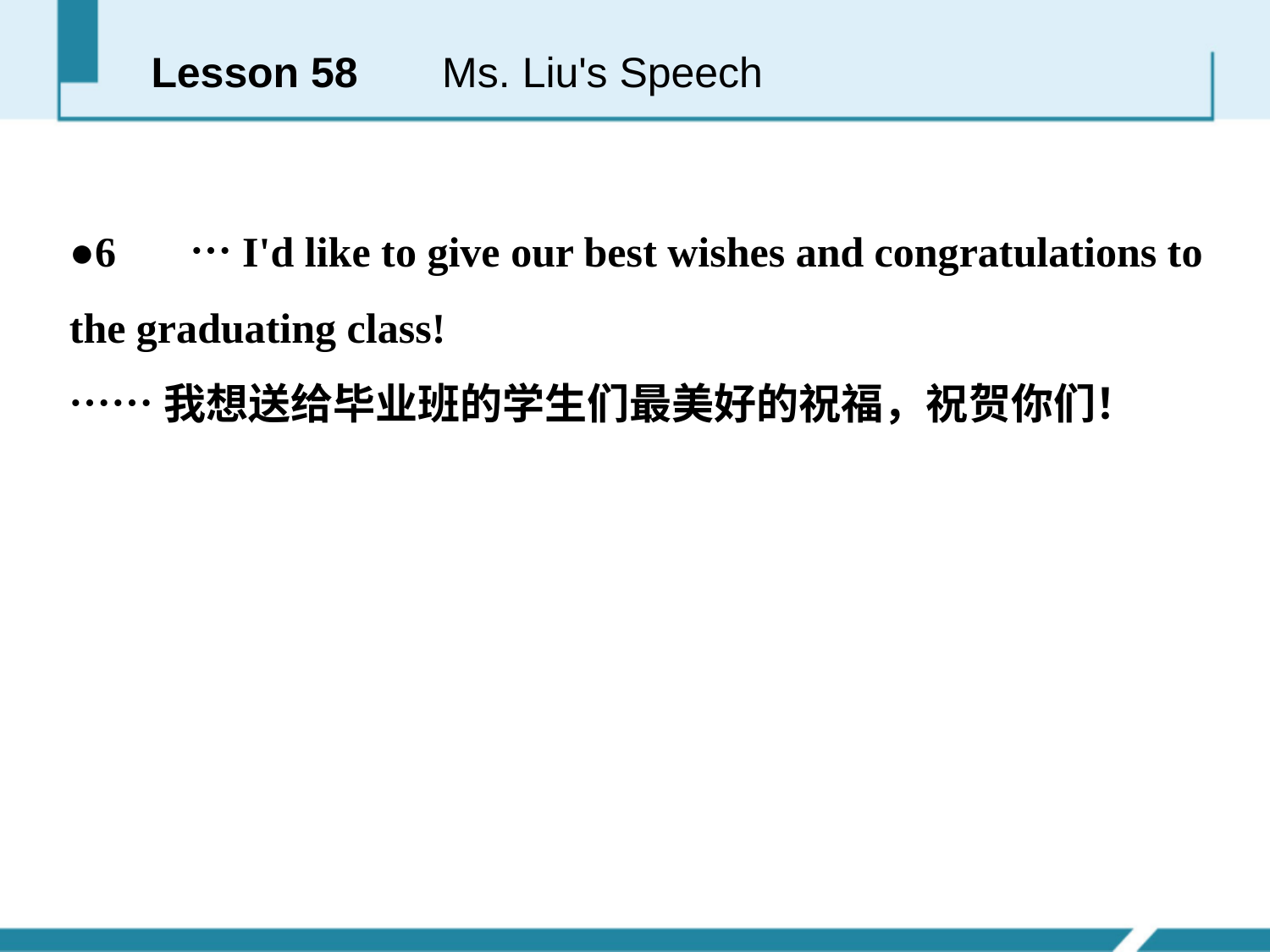

Lesson 58 　 Ms. Liu's Speech
●6  　…I'd like to give our best wishes and congratulations to the graduating class!
……我想送给毕业班的学生们最美好的祝福，祝贺你们！